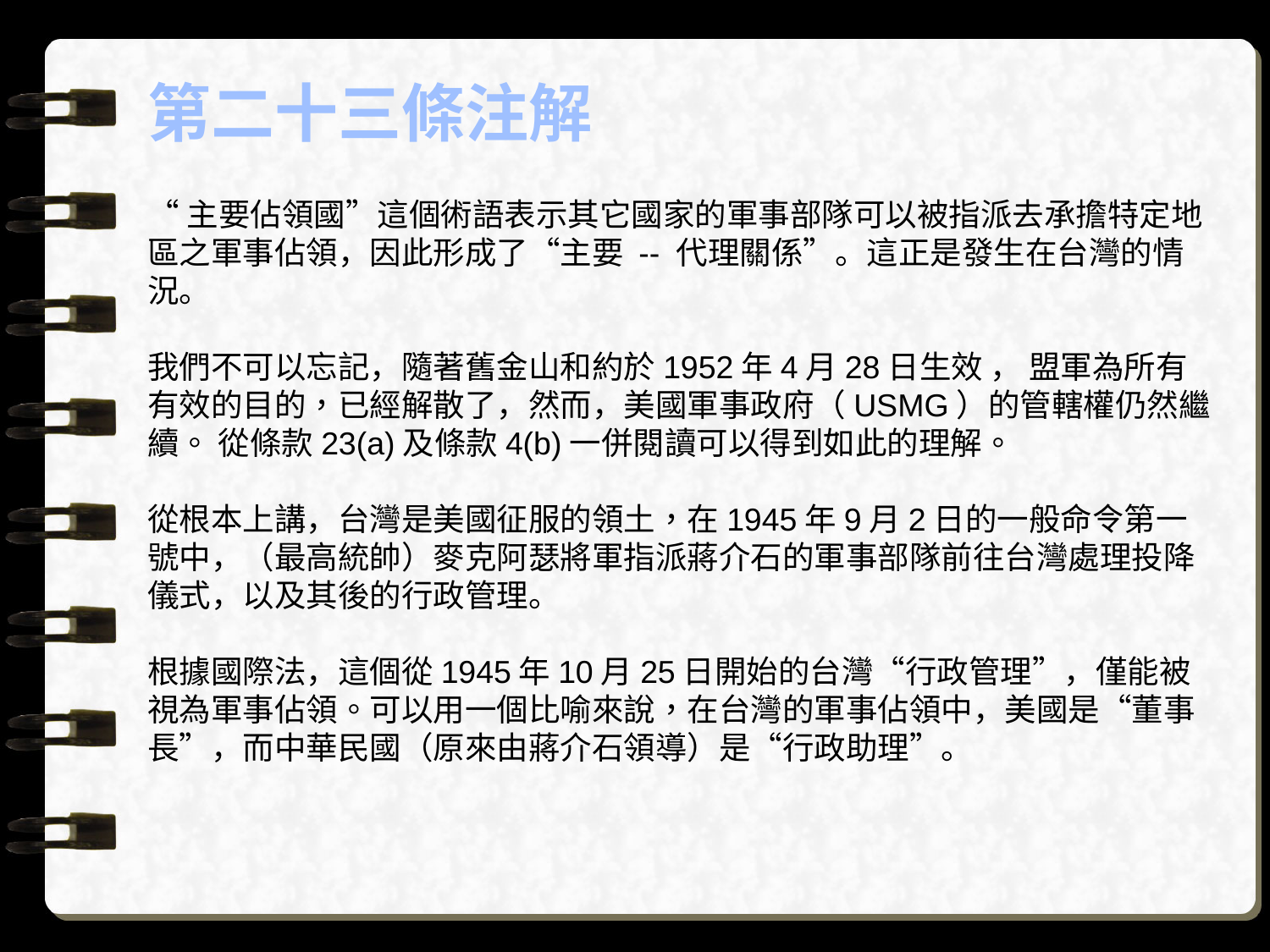

# 第二十三條注解
“主要佔領國”這個術語表示其它國家的軍事部隊可以被指派去承擔特定地區之軍事佔領，因此形成了“主要 -- 代理關係”。這正是發生在台灣的情況。
我們不可以忘記，隨著舊金山和約於1952年4月28日生效 ， 盟軍為所有有效的目的，已經解散了，然而，美國軍事政府（USMG）的管轄權仍然繼續。 從條款23(a)及條款4(b)一併閱讀可以得到如此的理解。
從根本上講，台灣是美國征服的領土，在1945年9月2日的一般命令第一號中，（最高統帥）麥克阿瑟將軍指派蔣介石的軍事部隊前往台灣處理投降儀式，以及其後的行政管理。
根據國際法，這個從1945年10月25日開始的台灣“行政管理”，僅能被視為軍事佔領。可以用一個比喻來說，在台灣的軍事佔領中，美國是“董事長”，而中華民國（原來由蔣介石領導）是“行政助理”。